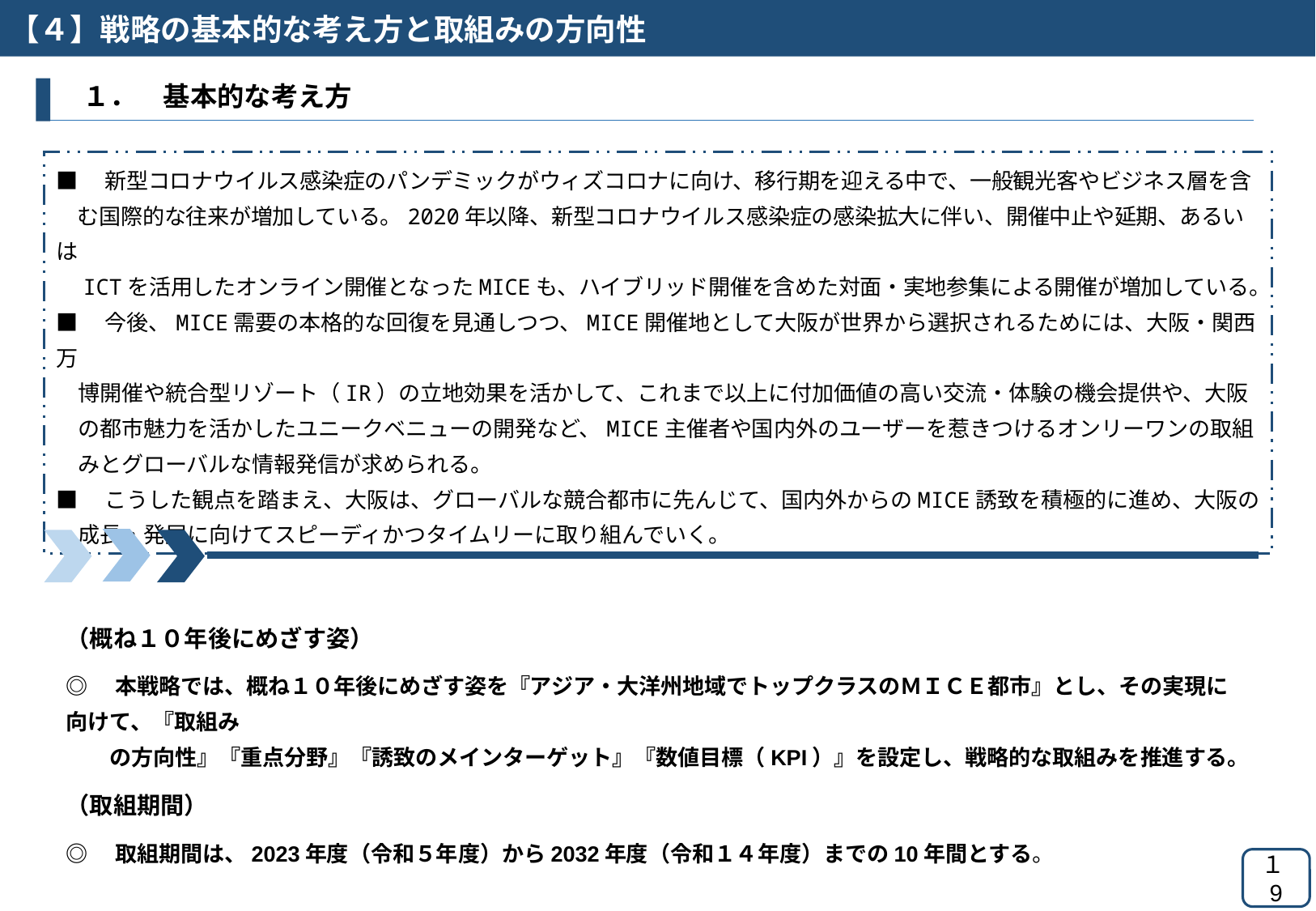

【４】戦略の基本的な考え方と取組みの方向性
　１．　基本的な考え方

■　新型コロナウイルス感染症のパンデミックがウィズコロナに向け、移行期を迎える中で、一般観光客やビジネス層を含
　む国際的な往来が増加している。2020年以降、新型コロナウイルス感染症の感染拡大に伴い、開催中止や延期、あるいは
　ICTを活用したオンライン開催となったMICEも、ハイブリッド開催を含めた対面・実地参集による開催が増加している。
■　今後、MICE需要の本格的な回復を見通しつつ、MICE開催地として大阪が世界から選択されるためには、大阪・関西万
　博開催や統合型リゾート（IR）の立地効果を活かして、これまで以上に付加価値の高い交流・体験の機会提供や、大阪
　の都市魅力を活かしたユニークベニューの開発など、MICE主催者や国内外のユーザーを惹きつけるオンリーワンの取組
　みとグローバルな情報発信が求められる。
■　こうした観点を踏まえ、大阪は、グローバルな競合都市に先んじて、国内外からのMICE誘致を積極的に進め、大阪の
　成長・発展に向けてスピーディかつタイムリーに取り組んでいく。

（概ね１０年後にめざす姿）

◎　本戦略では、概ね１０年後にめざす姿を『アジア・大洋州地域でトップクラスのＭＩＣＥ都市』とし、その実現に向けて、『取組み
　　の方向性』『重点分野』『誘致のメインターゲット』『数値目標（KPI）』を設定し、戦略的な取組みを推進する。

（取組期間）

◎　取組期間は、2023年度（令和５年度）から2032年度（令和１４年度）までの10年間とする。
１9